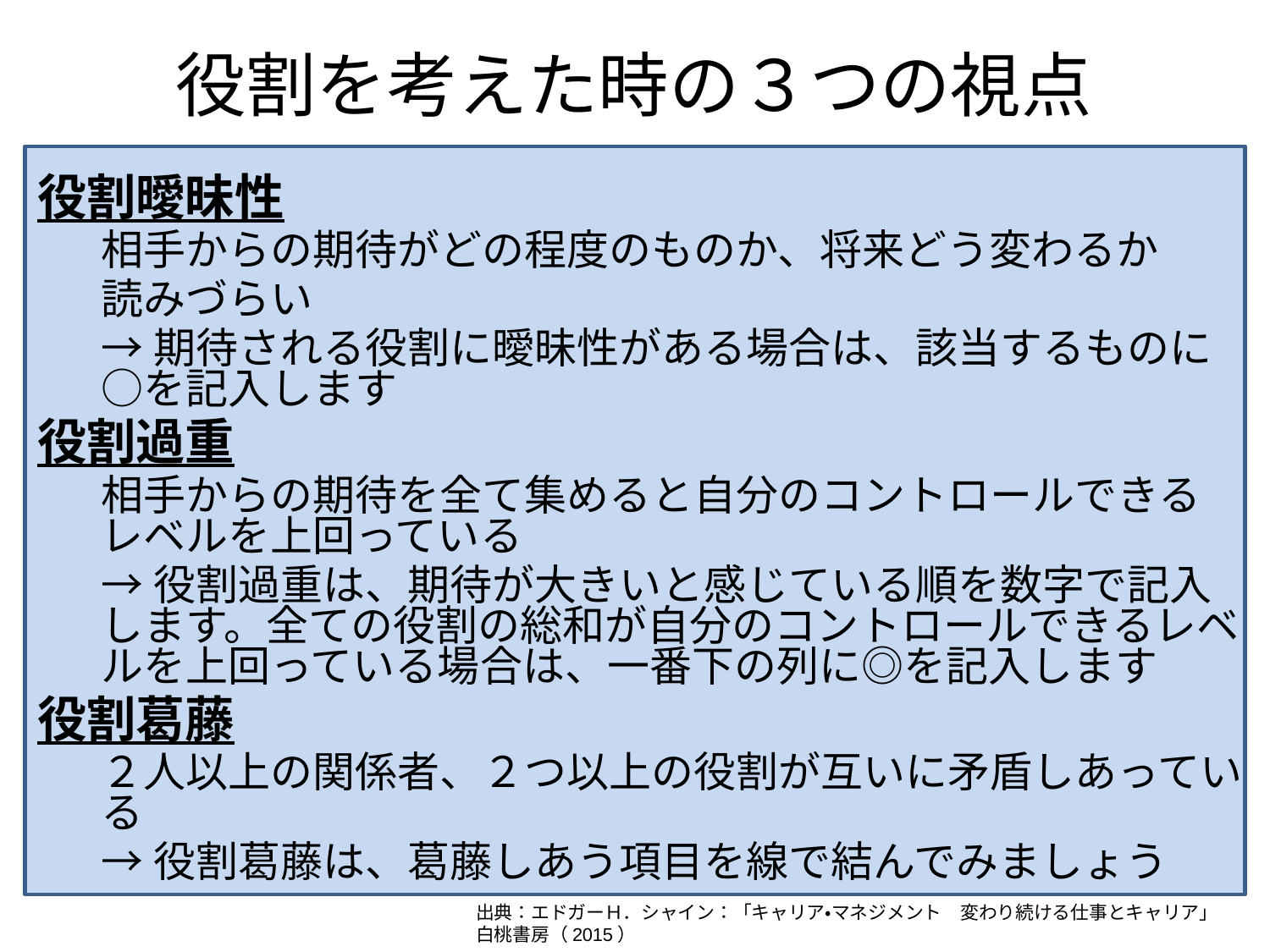

# 役割を考えた時の３つの視点

役割曖昧性
相手からの期待がどの程度のものか、将来どう変わるか
読みづらい
→期待される役割に曖昧性がある場合は、該当するものに○を記入します
役割過重
相手からの期待を全て集めると自分のコントロールできるレベルを上回っている
→役割過重は、期待が大きいと感じている順を数字で記入します。全ての役割の総和が自分のコントロールできるレベルを上回っている場合は、一番下の列に◎を記入します
役割葛藤
２人以上の関係者、２つ以上の役割が互いに矛盾しあっている
→役割葛藤は、葛藤しあう項目を線で結んでみましょう
出典：エドガーＨ．シャイン：「キャリア・マネジメント　変わり続ける仕事とキャリア」白桃書房（2015）